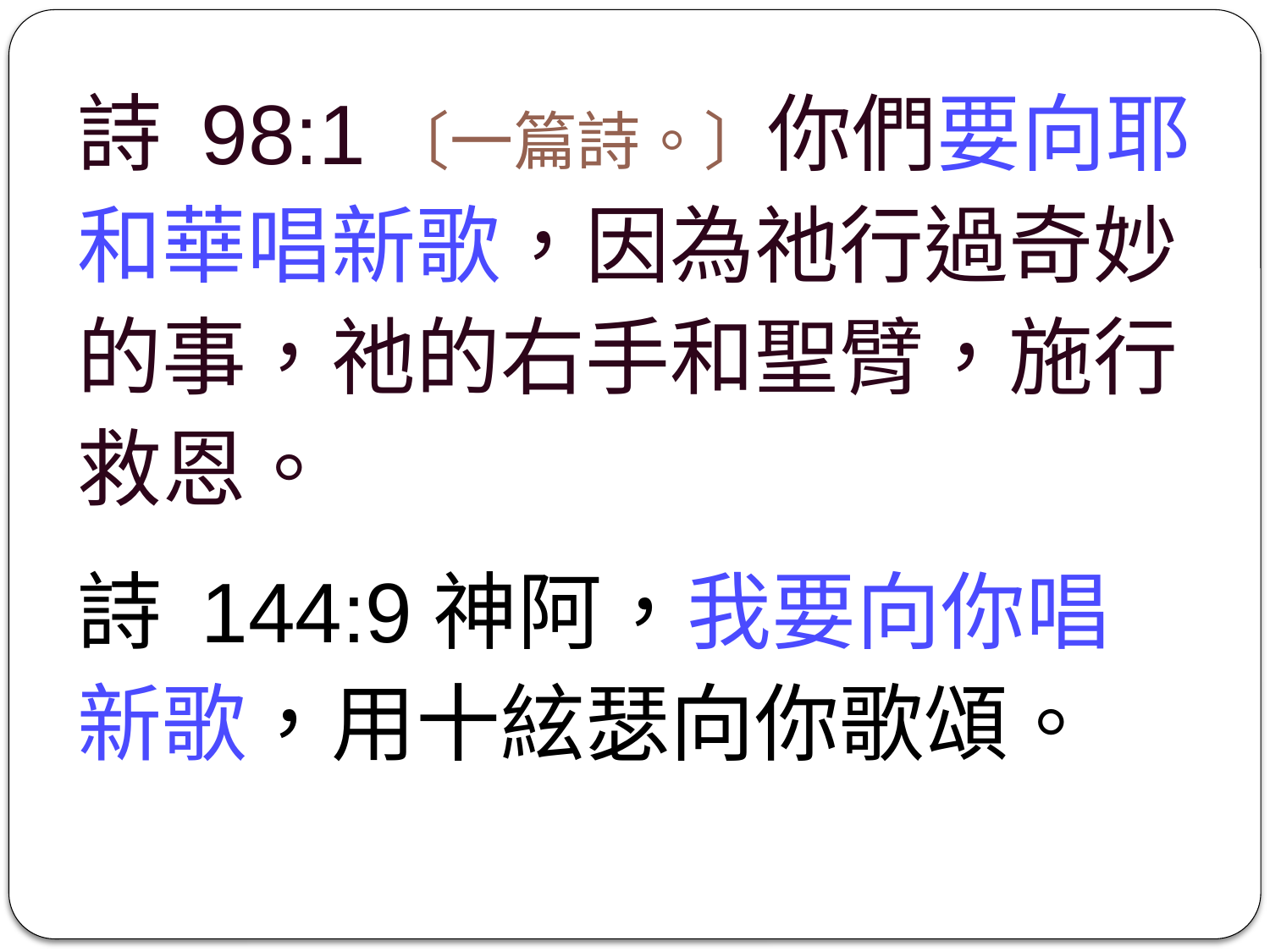

詩 98:1〔一篇詩。〕你們要向耶和華唱新歌，因為祂行過奇妙的事，祂的右手和聖臂，施行救恩。
詩 144:9神阿，我要向你唱新歌，用十絃瑟向你歌頌。